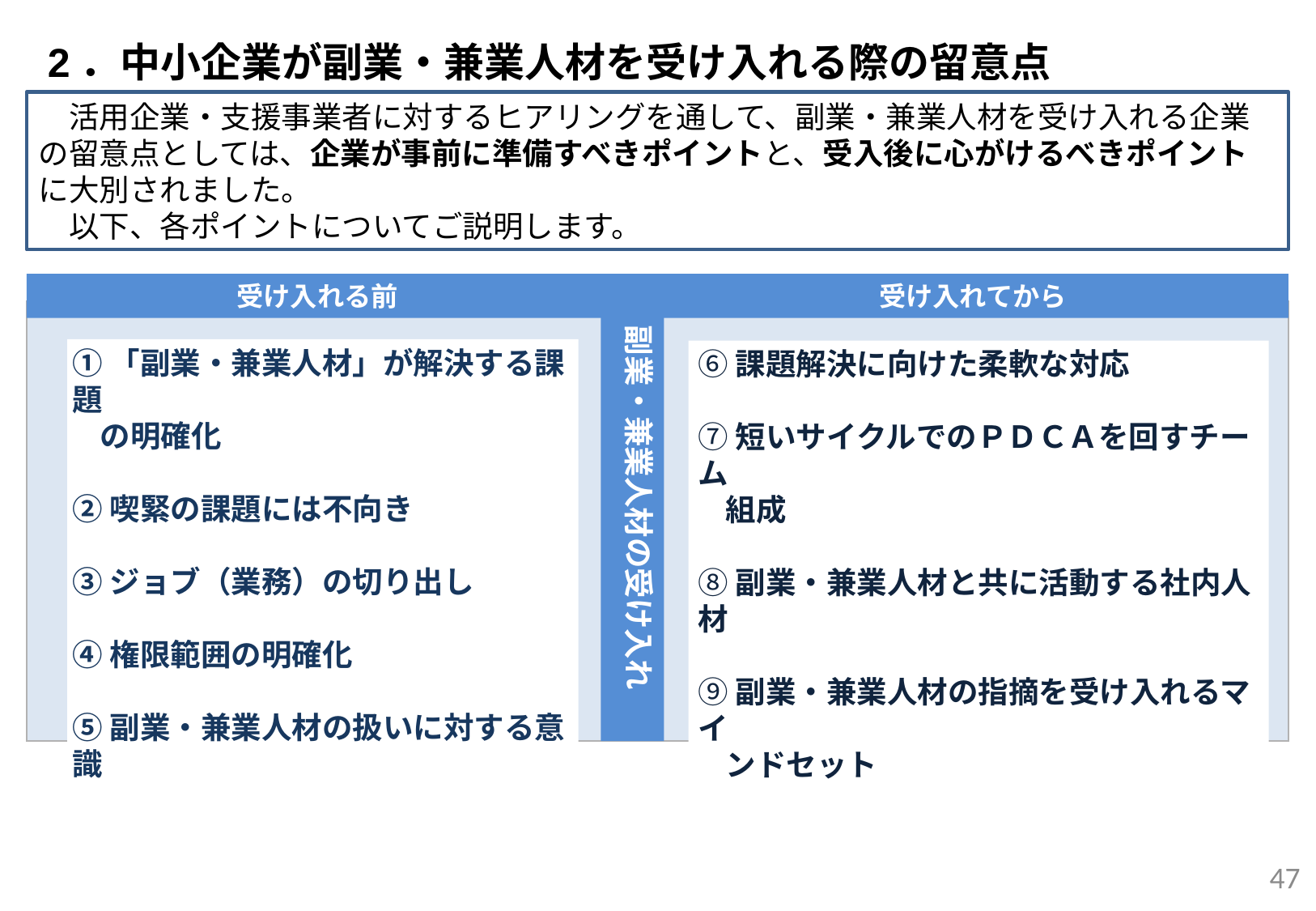

2．中小企業が副業・兼業人材を受け入れる際の留意点
　活用企業・支援事業者に対するヒアリングを通して、副業・兼業人材を受け入れる企業の留意点としては、企業が事前に準備すべきポイントと、受入後に心がけるべきポイントに大別されました。
　以下、各ポイントについてご説明します。
受け入れる前
副業・兼業人材の受け入れ
受け入れてから

①「副業・兼業人材」が解決する課題
   の明確化

②喫緊の課題には不向き

③ジョブ（業務）の切り出し

④権限範囲の明確化

⑤副業・兼業人材の扱いに対する意識
⑥課題解決に向けた柔軟な対応

⑦短いサイクルでのＰＤＣＡを回すチーム
   組成

⑧副業・兼業人材と共に活動する社内人材

⑨副業・兼業人材の指摘を受け入れるマイ
   ンドセット
47